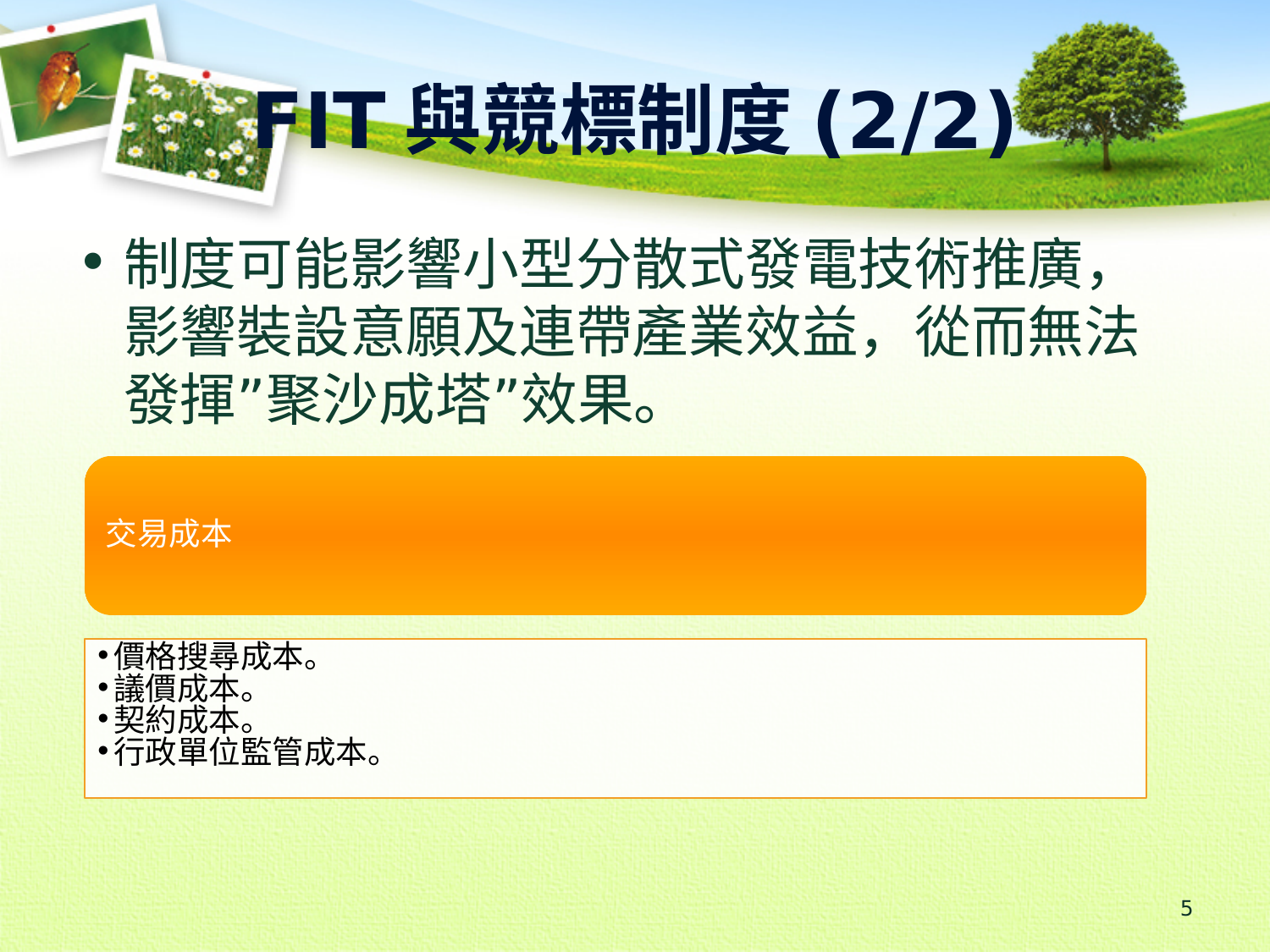

# FIT與競標制度(2/2)
制度可能影響小型分散式發電技術推廣，影響裝設意願及連帶產業效益，從而無法發揮”聚沙成塔”效果。
交易成本
價格搜尋成本。
議價成本。
契約成本。
行政單位監管成本。
5